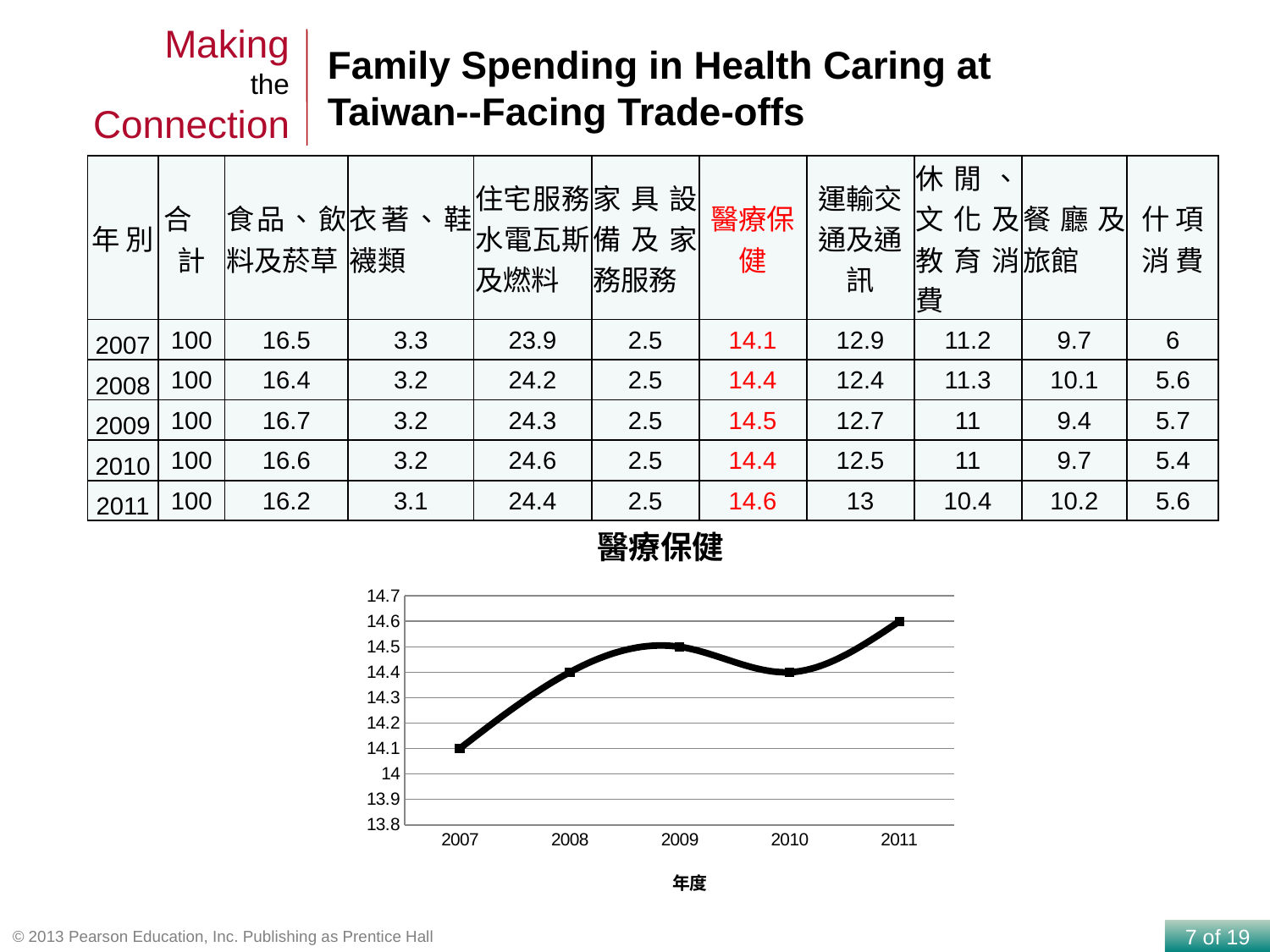

Making
the
Connection

Family Spending in Health Caring at Taiwan--Facing Trade-offs
| 年 別 | 合　計 | 食品、飲料及菸草 | 衣著、鞋襪類 | 住宅服務、水電瓦斯及燃料 | 家具設備及家務服務 | 醫療保 健 | 運輸交通及通訊 | 休閒、文化及教育消費 | 餐廳及旅館 | 什 項消 費 |
| --- | --- | --- | --- | --- | --- | --- | --- | --- | --- | --- |
| 2007 | 100 | 16.5 | 3.3 | 23.9 | 2.5 | 14.1 | 12.9 | 11.2 | 9.7 | 6 |
| 2008 | 100 | 16.4 | 3.2 | 24.2 | 2.5 | 14.4 | 12.4 | 11.3 | 10.1 | 5.6 |
| 2009 | 100 | 16.7 | 3.2 | 24.3 | 2.5 | 14.5 | 12.7 | 11 | 9.4 | 5.7 |
| 2010 | 100 | 16.6 | 3.2 | 24.6 | 2.5 | 14.4 | 12.5 | 11 | 9.7 | 5.4 |
| 2011 | 100 | 16.2 | 3.1 | 24.4 | 2.5 | 14.6 | 13 | 10.4 | 10.2 | 5.6 |

### Chart: 醫療保健

| Category |  |
|---|---|
| 2007 | 14.1 |
| 2008 | 14.4 |
| 2009 | 14.5 |
| 2010 | 14.4 |
| 2011 | 14.6 |